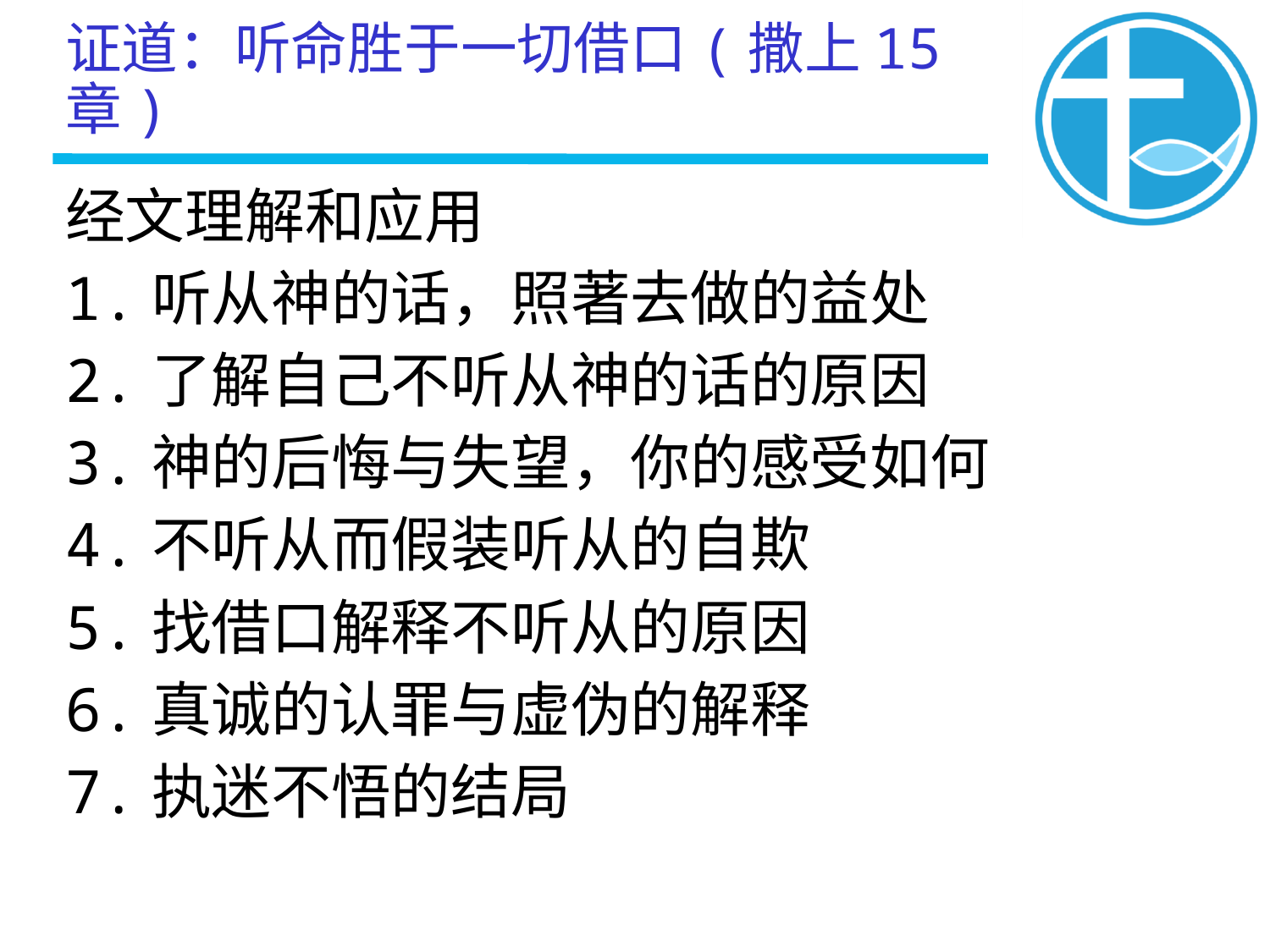

证道：听命胜于一切借口(撒上15章)
经文理解和应用
1.听从神的话，照著去做的益处
2.了解自己不听从神的话的原因
3.神的后悔与失望，你的感受如何
4.不听从而假装听从的自欺
5.找借口解释不听从的原因
6.真诚的认罪与虚伪的解释
7.执迷不悟的结局